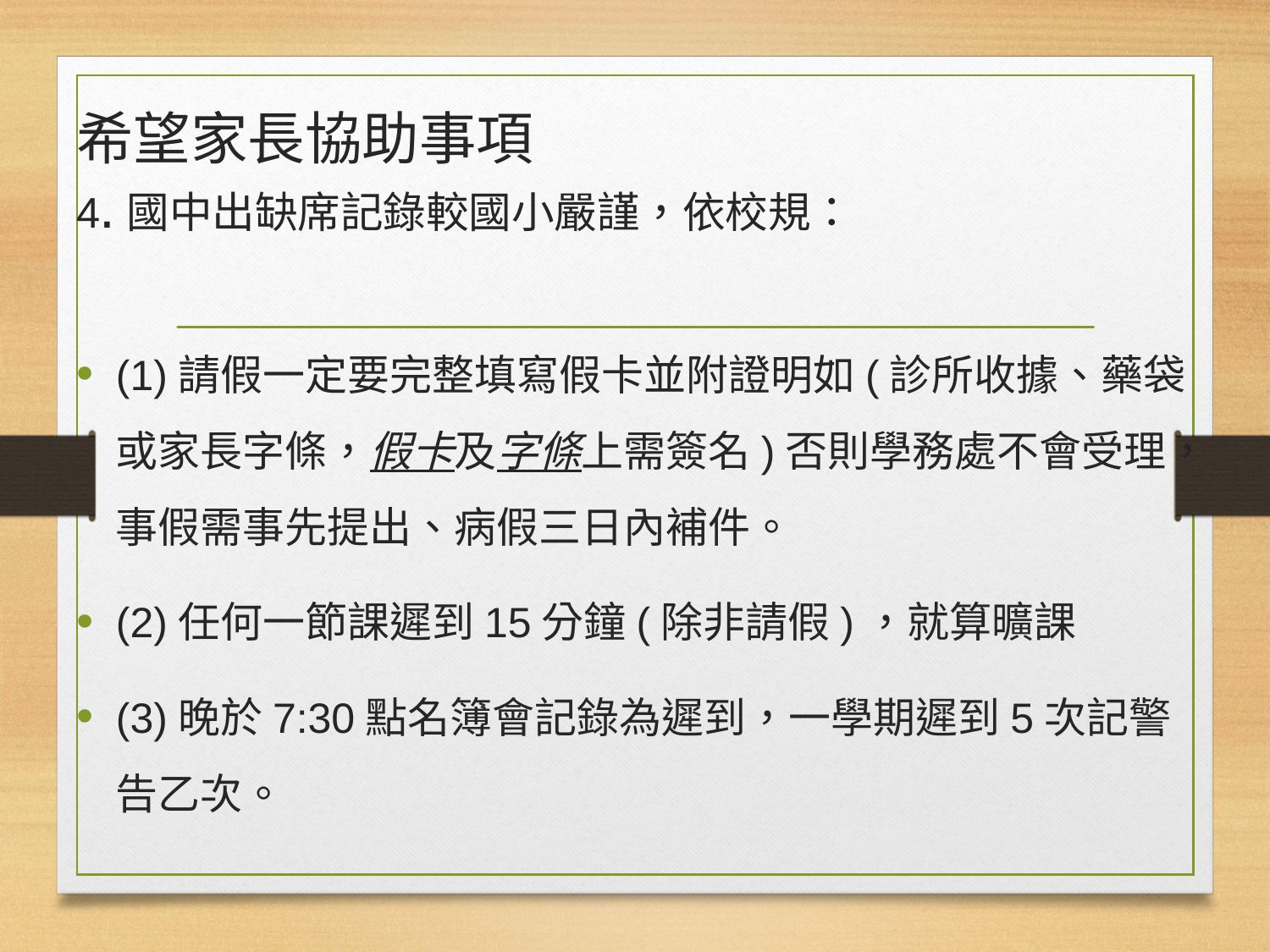

# 希望家長協助事項 4.國中出缺席記錄較國小嚴謹，依校規：
(1)請假一定要完整填寫假卡並附證明如(診所收據、藥袋或家長字條，假卡及字條上需簽名)否則學務處不會受理，事假需事先提出、病假三日內補件。
(2)任何一節課遲到15分鐘(除非請假)，就算曠課
(3)晚於7:30點名簿會記錄為遲到，一學期遲到5次記警告乙次。